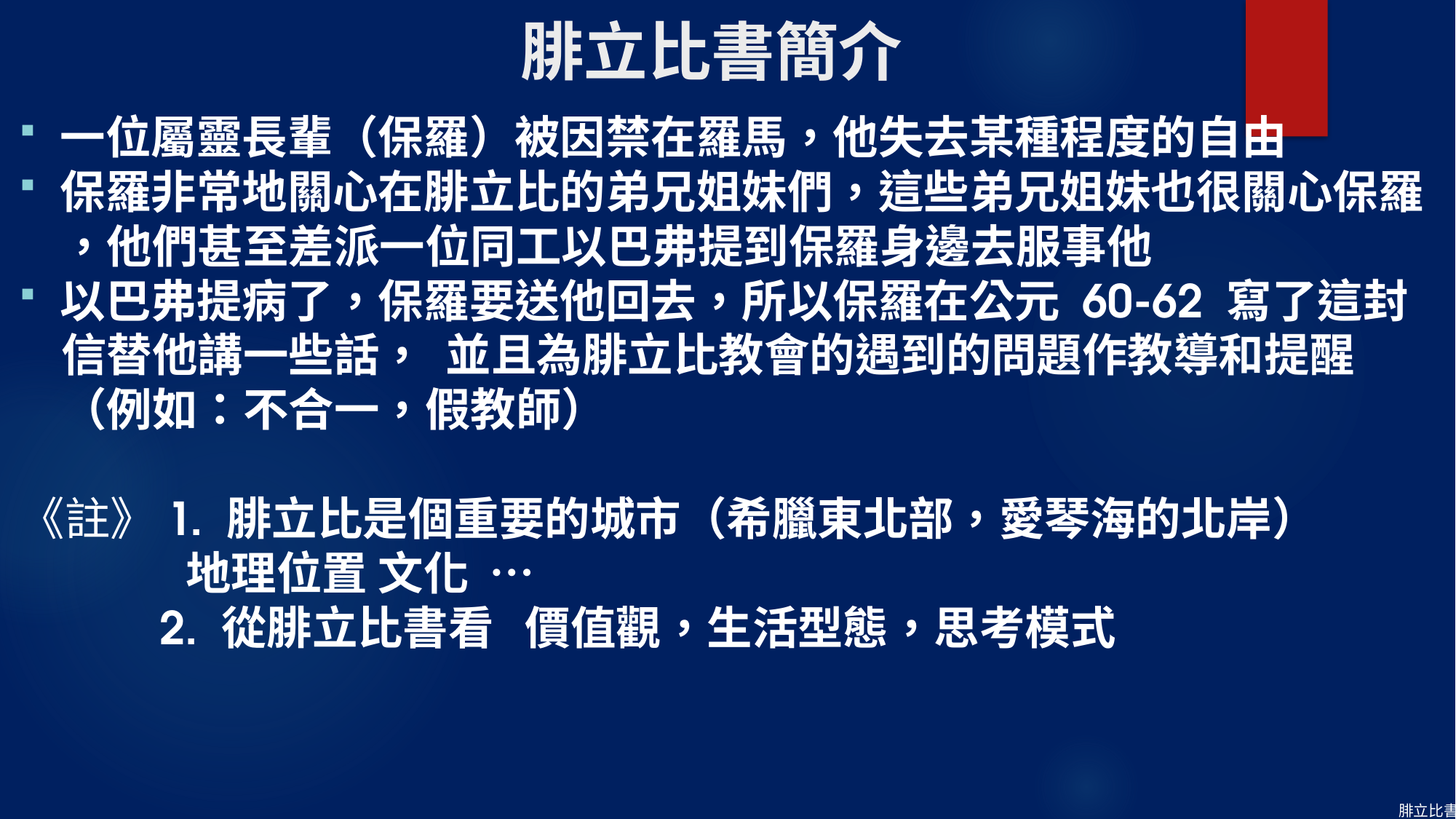

# 腓立比書簡介
一位屬靈長輩（保羅）被因禁在羅馬，他失去某種程度的自由
保羅非常地關心在腓立比的弟兄姐妹們，這些弟兄姐妹也很關心保羅
   ，他們甚至差派一位同工以巴弗提到保羅身邊去服事他
以巴弗提病了，保羅要送他回去，所以保羅在公元 60-62 寫了這封
   信替他講一些話，  並且為腓立比教會的遇到的問題作教導和提醒
   （例如：不合一，假教師）

《註》1. 腓立比是個重要的城市（希臘東北部，愛琴海的北岸）
               地理位置 文化  …
           2. 從腓立比書看   價值觀，生活型態，思考模式